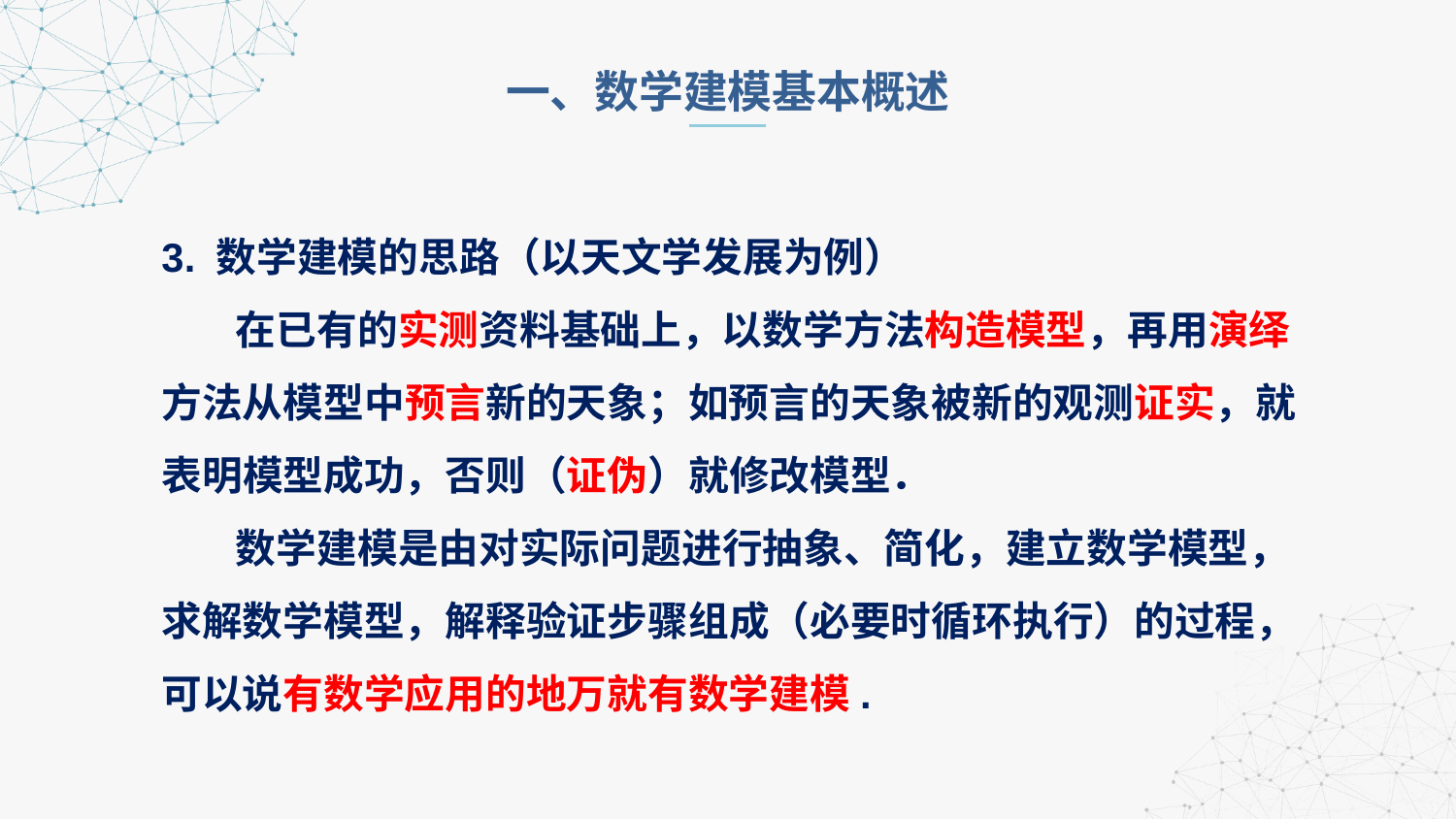

一、数学建模基本概述
3. 数学建模的思路（以天文学发展为例）
       在已有的实测资料基础上，以数学方法构造模型，再用演绎方法从模型中预言新的天象；如预言的天象被新的观测证实，就表明模型成功，否则（证伪）就修改模型．
       数学建模是由对实际问题进行抽象、简化，建立数学模型，求解数学模型，解释验证步骤组成（必要时循环执行）的过程，可以说有数学应用的地万就有数学建模.